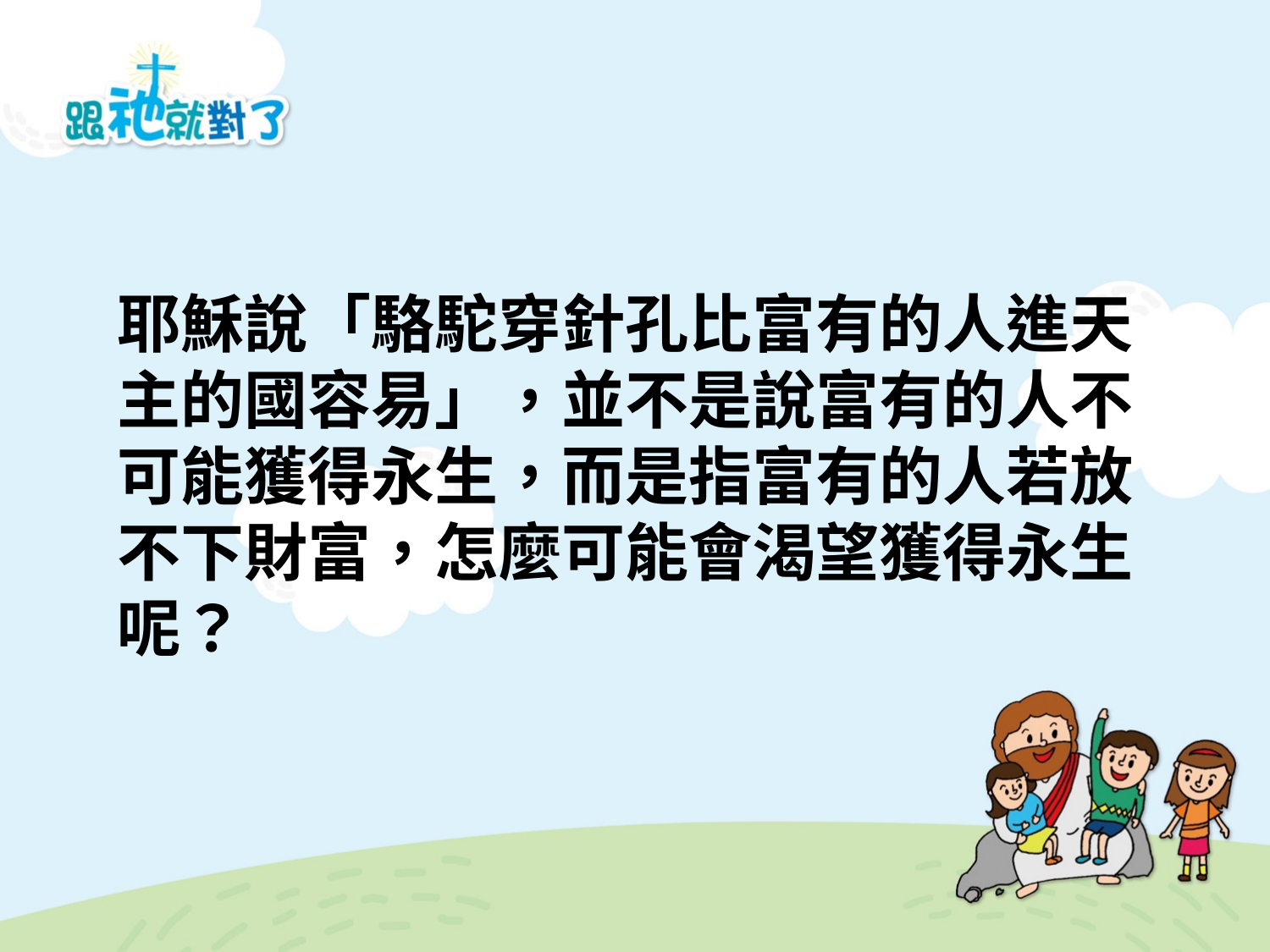

耶穌說「駱駝穿針孔比富有的人進天主的國容易」，並不是說富有的人不可能獲得永生，而是指富有的人若放不下財富，怎麼可能會渴望獲得永生呢？